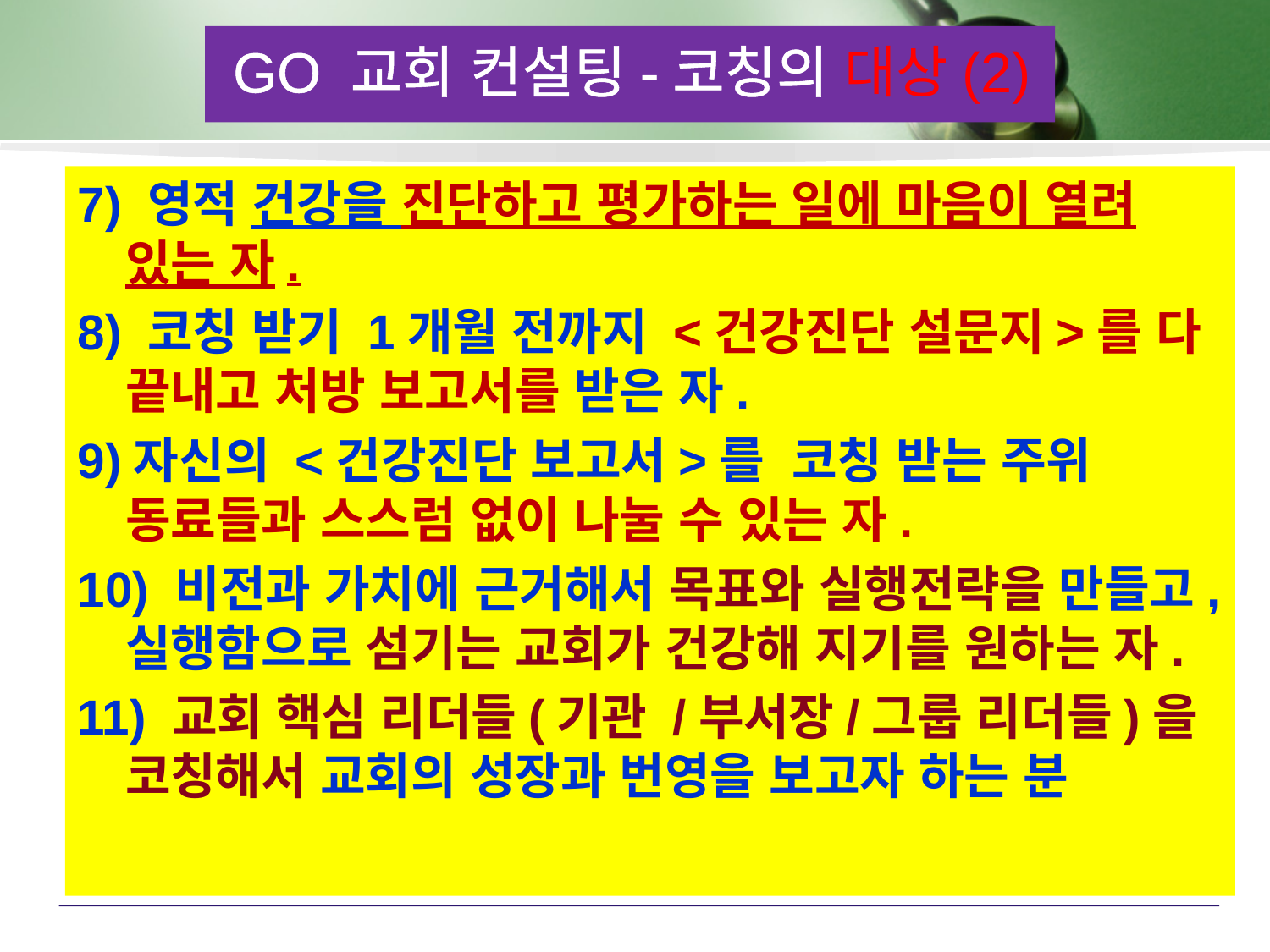

GO 교회 컨설팅-코칭의 대상(2)
7) 영적 건강을 진단하고 평가하는 일에 마음이 열려 있는 자.
8) 코칭 받기 1개월 전까지 <건강진단 설문지>를 다 끝내고 처방 보고서를 받은 자.
9)자신의 <건강진단 보고서>를  코칭 받는 주위 동료들과 스스럼 없이 나눌 수 있는 자.
10) 비전과 가치에 근거해서 목표와 실행전략을 만들고, 실행함으로 섬기는 교회가 건강해 지기를 원하는 자.
11) 교회 핵심 리더들(기관 /부서장/그룹 리더들)을 코칭해서 교회의 성장과 번영을 보고자 하는 분